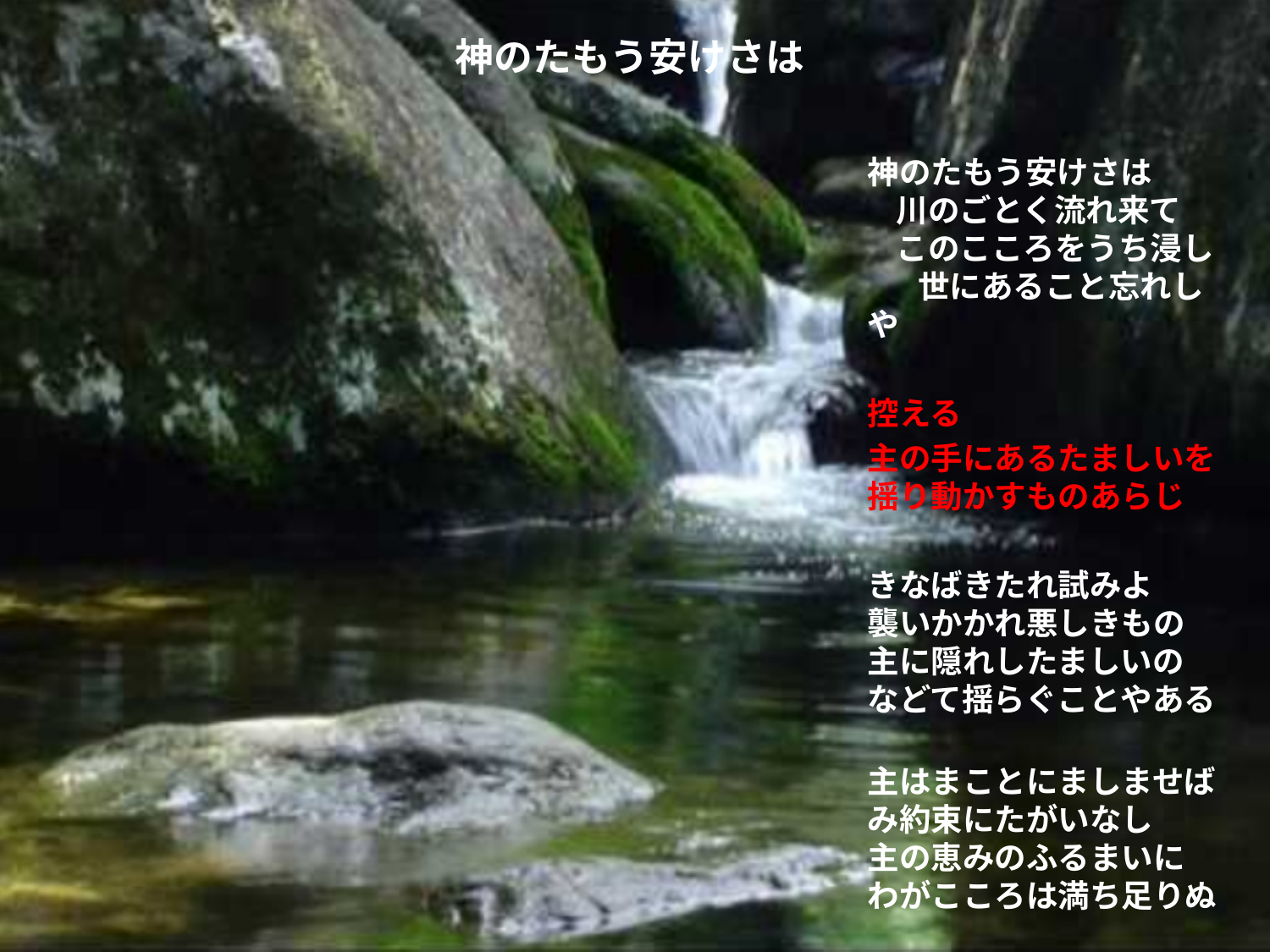

# 神のたもう安けさは
神のたもう安けさは              川のごとく流れ来て          このこころをうち浸し         世にあること忘れしや

控える
主の手にあるたましいを
揺り動かすものあらじ

きなばきたれ試みよ
襲いかかれ悪しきもの
主に隠れしたましいの
などて揺らぐことやある
主はまことにましませば
み約束にたがいなし
主の恵みのふるまいに
わがこころは満ち足りぬ